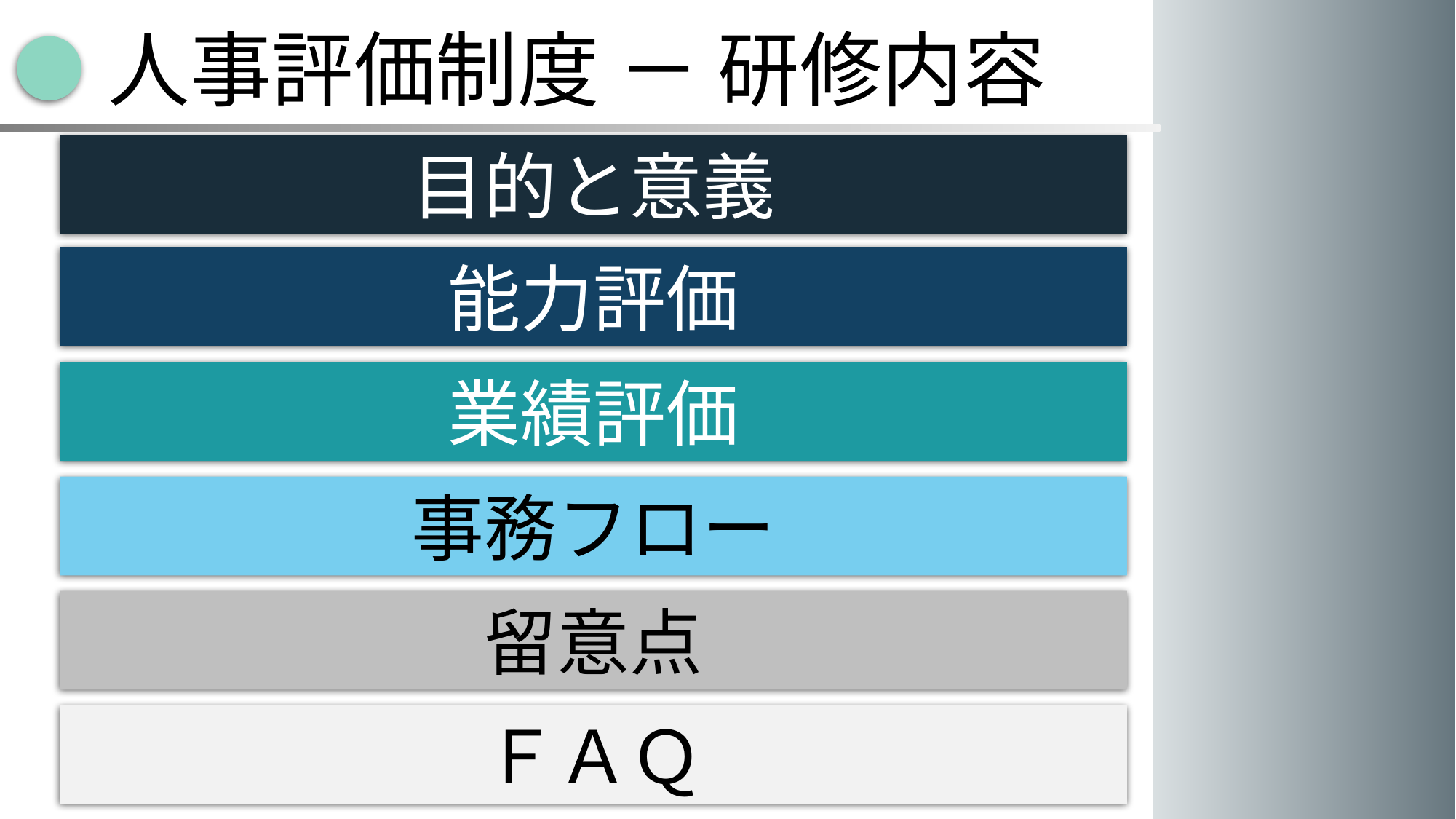

人事評価制度 － 研修内容

目的と意義
能力評価
業績評価
事務フロー
留意点
ＦＡＱ